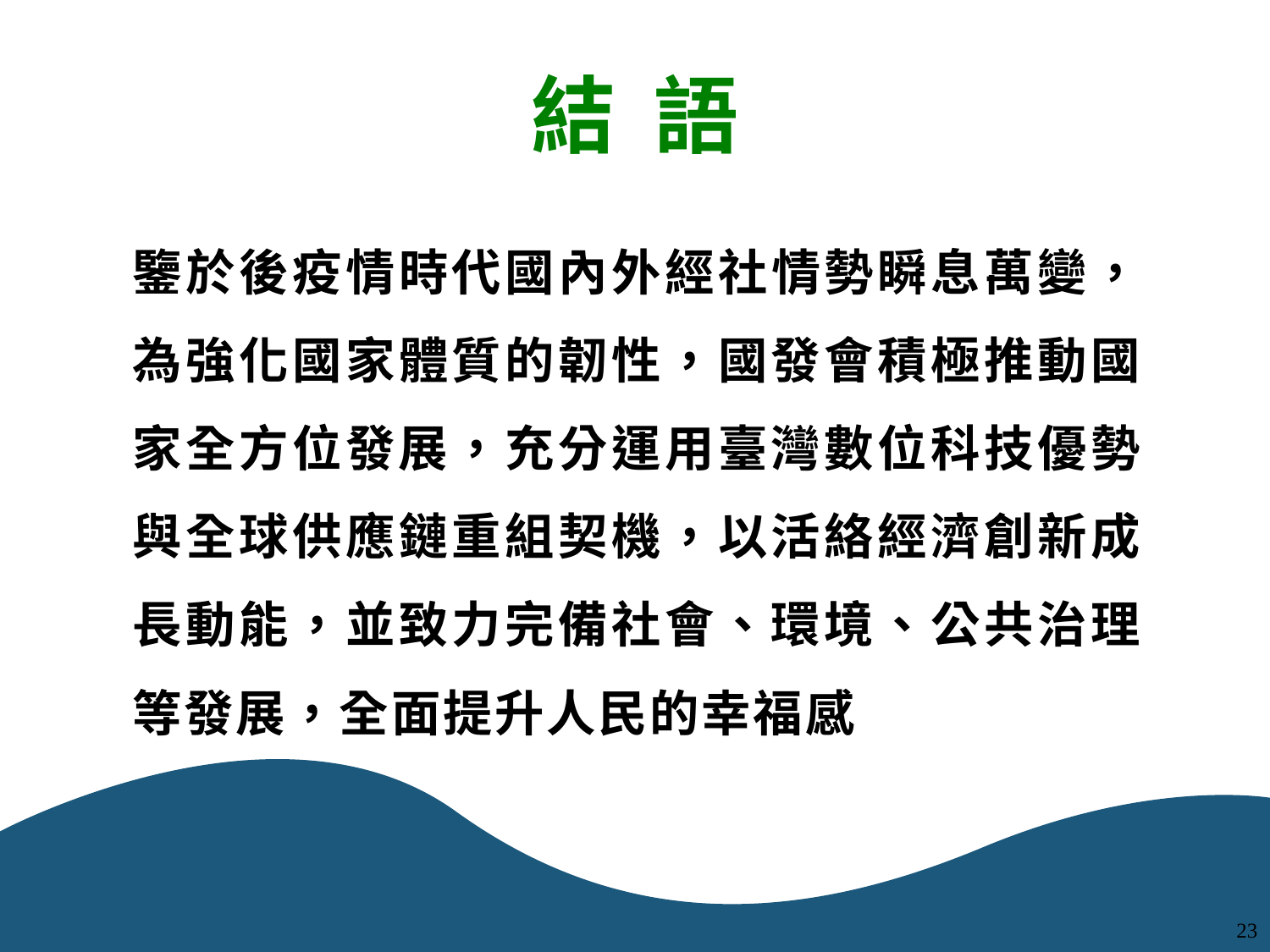

結  語
鑒於後疫情時代國內外經社情勢瞬息萬變，為強化國家體質的韌性，國發會積極推動國家全方位發展，充分運用臺灣數位科技優勢與全球供應鏈重組契機，以活絡經濟創新成長動能，並致力完備社會、環境、公共治理等發展，全面提升人民的幸福感